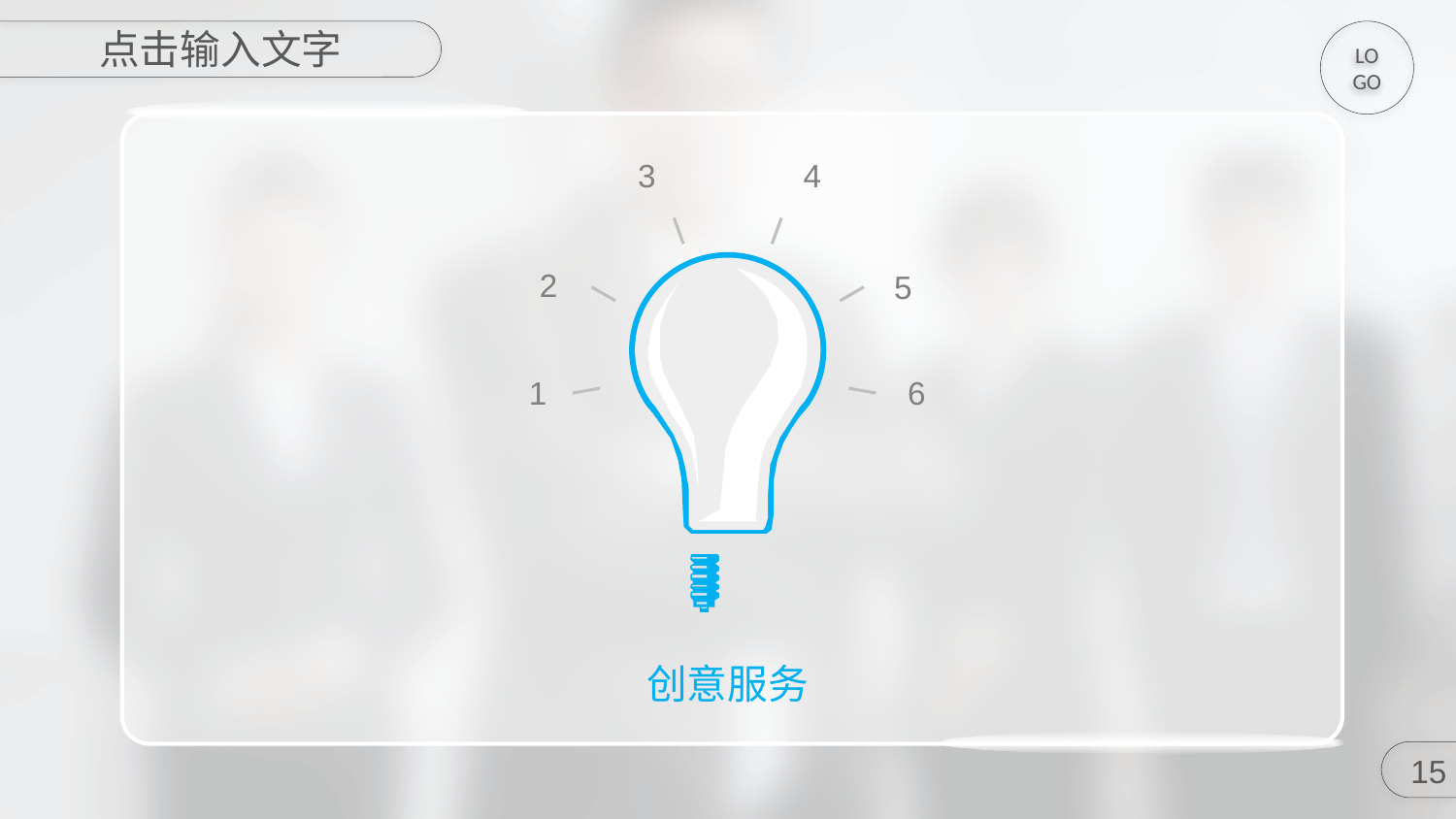

点击输入文字

LOGO
3
4

2

5

1
6

创意服务